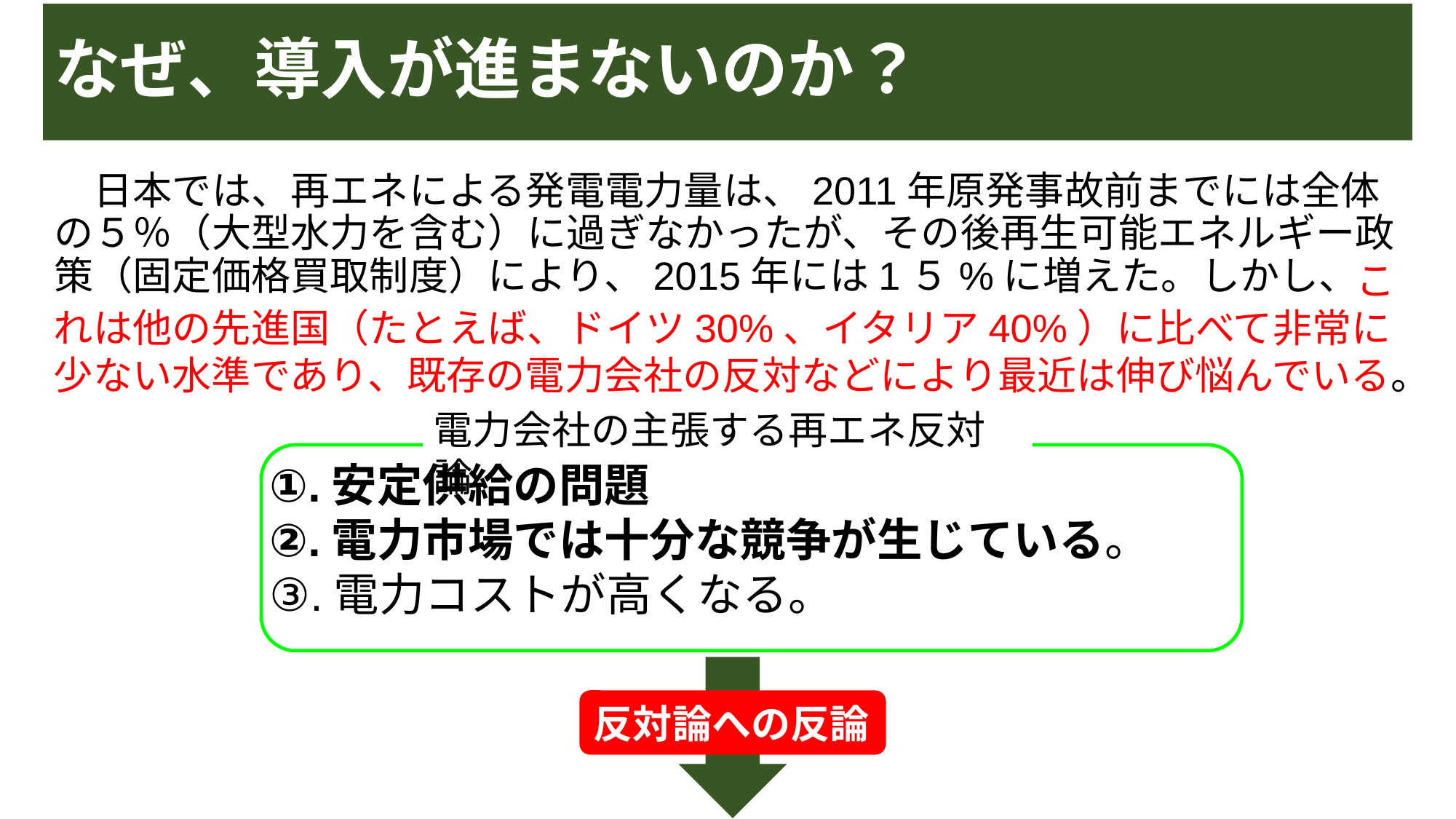

# なぜ、導入が進まないのか？
　日本では、再エネによる発電電力量は、2011年原発事故前までには全体の５％（大型水力を含む）に過ぎなかったが、その後再生可能エネルギー政策（固定価格買取制度）により、2015年には1５%に増えた。しかし、

　　　　　　　　　　　　　　　　　　　　　　　　　　　　　　　　　これは他の先進国（たとえば、ドイツ30%、イタリア40%）に比べて非常に少ない水準であり、既存の電力会社の反対などにより最近は伸び悩んでいる。
電力会社の主張する再エネ反対論

 ①.安定供給の問題
 ②.電力市場では十分な競争が生じている。
 ③.電力コストが高くなる。

反対論への反論